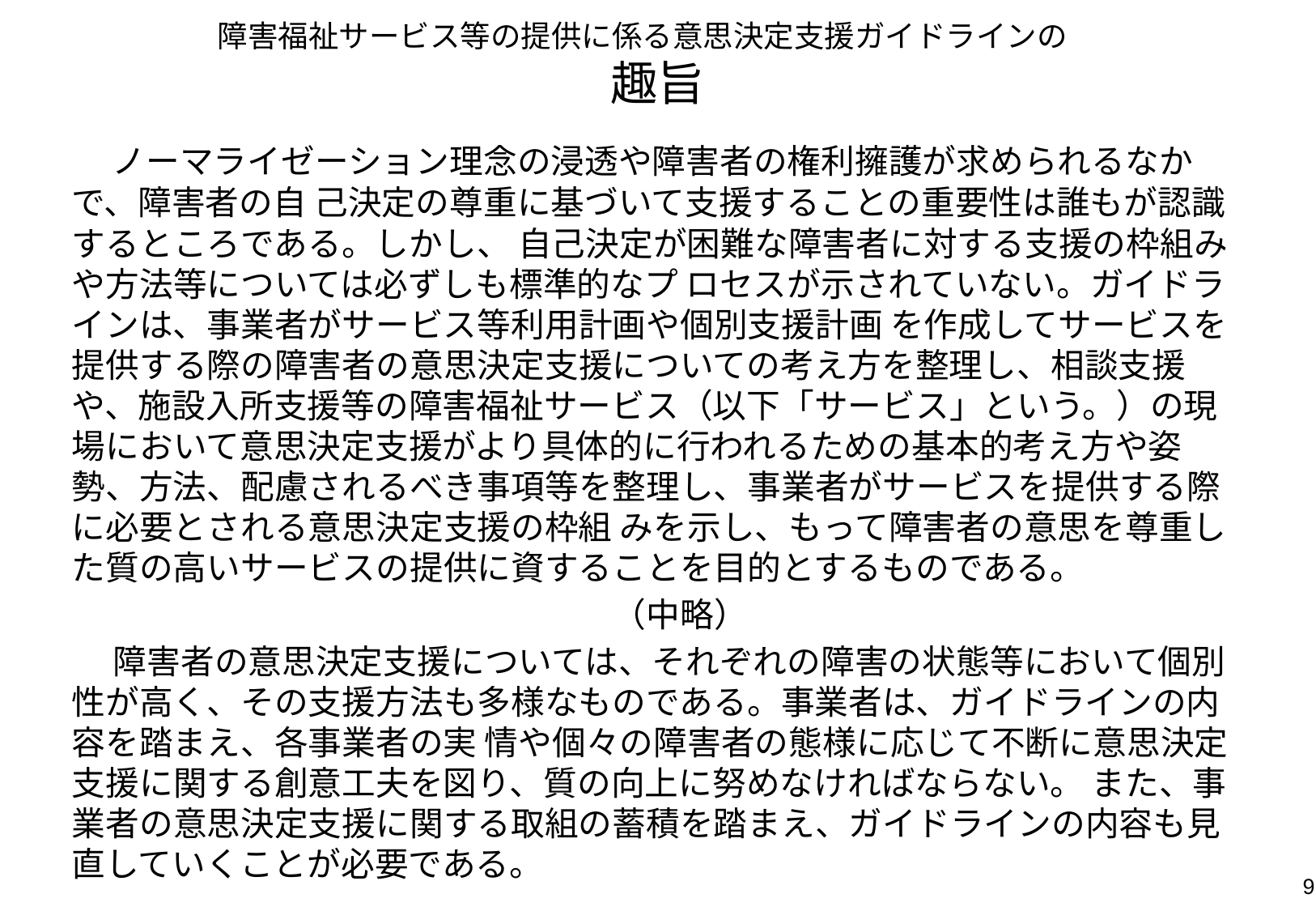

# 障害福祉サービス等の提供に係る意思決定支援ガイドラインの　 趣旨
　ノーマライゼーション理念の浸透や障害者の権利擁護が求められるなかで、障害者の自 己決定の尊重に基づいて支援することの重要性は誰もが認識するところである。しかし、 自己決定が困難な障害者に対する支援の枠組みや方法等については必ずしも標準的なプ ロセスが示されていない。ガイドラインは、事業者がサービス等利用計画や個別支援計画 を作成してサービスを提供する際の障害者の意思決定支援についての考え方を整理し、相談支援や、施設入所支援等の障害福祉サービス（以下「サービス」という。）の現場において意思決定支援がより具体的に行われるための基本的考え方や姿勢、方法、配慮されるべき事項等を整理し、事業者がサービスを提供する際に必要とされる意思決定支援の枠組 みを示し、もって障害者の意思を尊重した質の高いサービスの提供に資することを目的とするものである。
　　　　　　　　　　　　　　　　（中略）
　 障害者の意思決定支援については、それぞれの障害の状態等において個別性が高く、その支援方法も多様なものである。事業者は、ガイドラインの内容を踏まえ、各事業者の実 情や個々の障害者の態様に応じて不断に意思決定支援に関する創意工夫を図り、質の向上に努めなければならない。 また、事業者の意思決定支援に関する取組の蓄積を踏まえ、ガイドラインの内容も見直していくことが必要である。
9